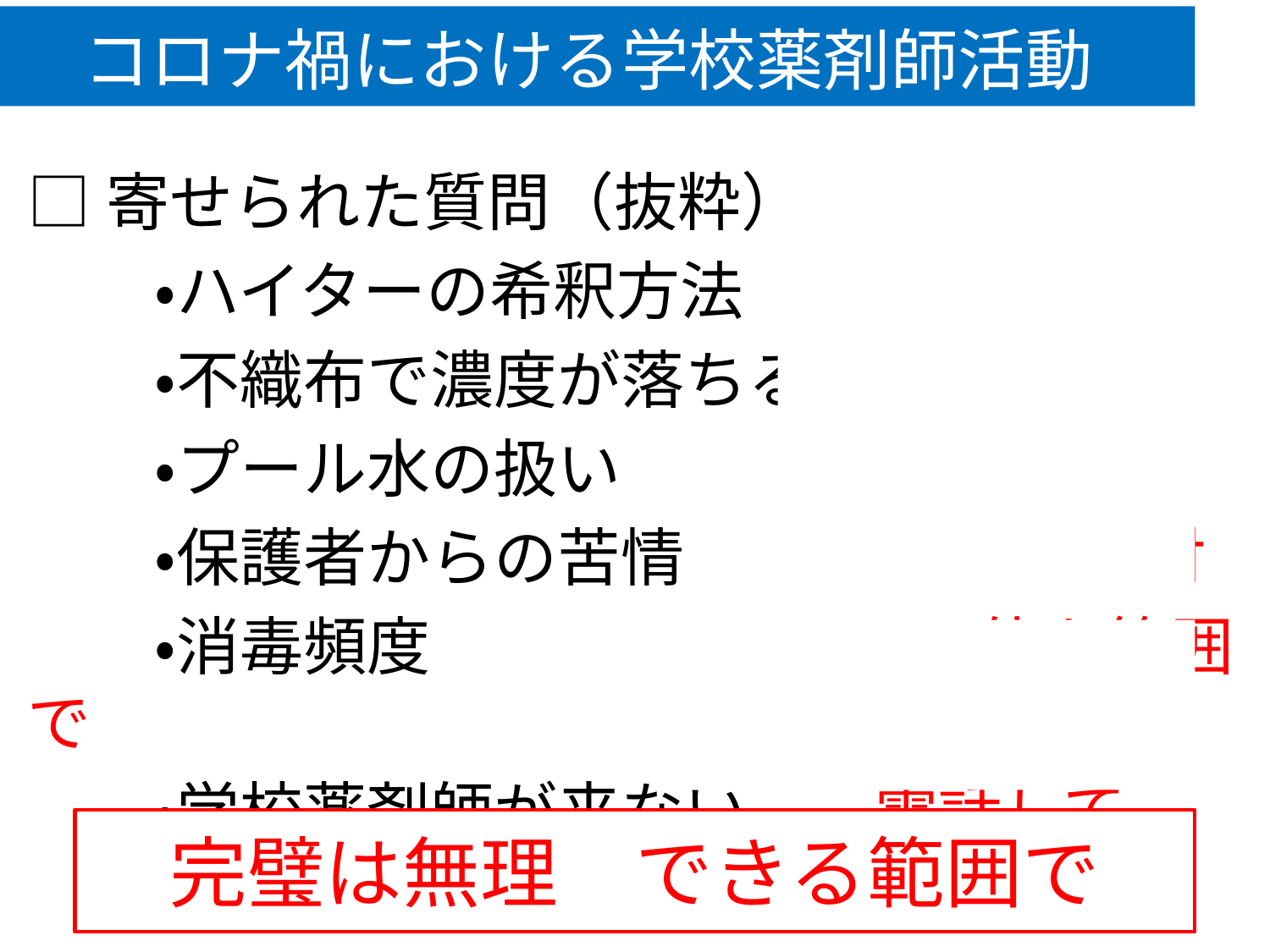

コロナ禍における学校薬剤師活動
□寄せられた質問（抜粋）
　　・ハイターの希釈方法　　 ＨＰ参照
　　・不織布で濃度が落ちる  倍量希釈
　　・プール水の扱い　  　　　 塩素注入
　　・保護者からの苦情　　　 換気法検討
　　・消毒頻度　　　　　　　	可能な範囲で
　　・学校薬剤師が来ない　　電話して

完璧は無理　できる範囲で